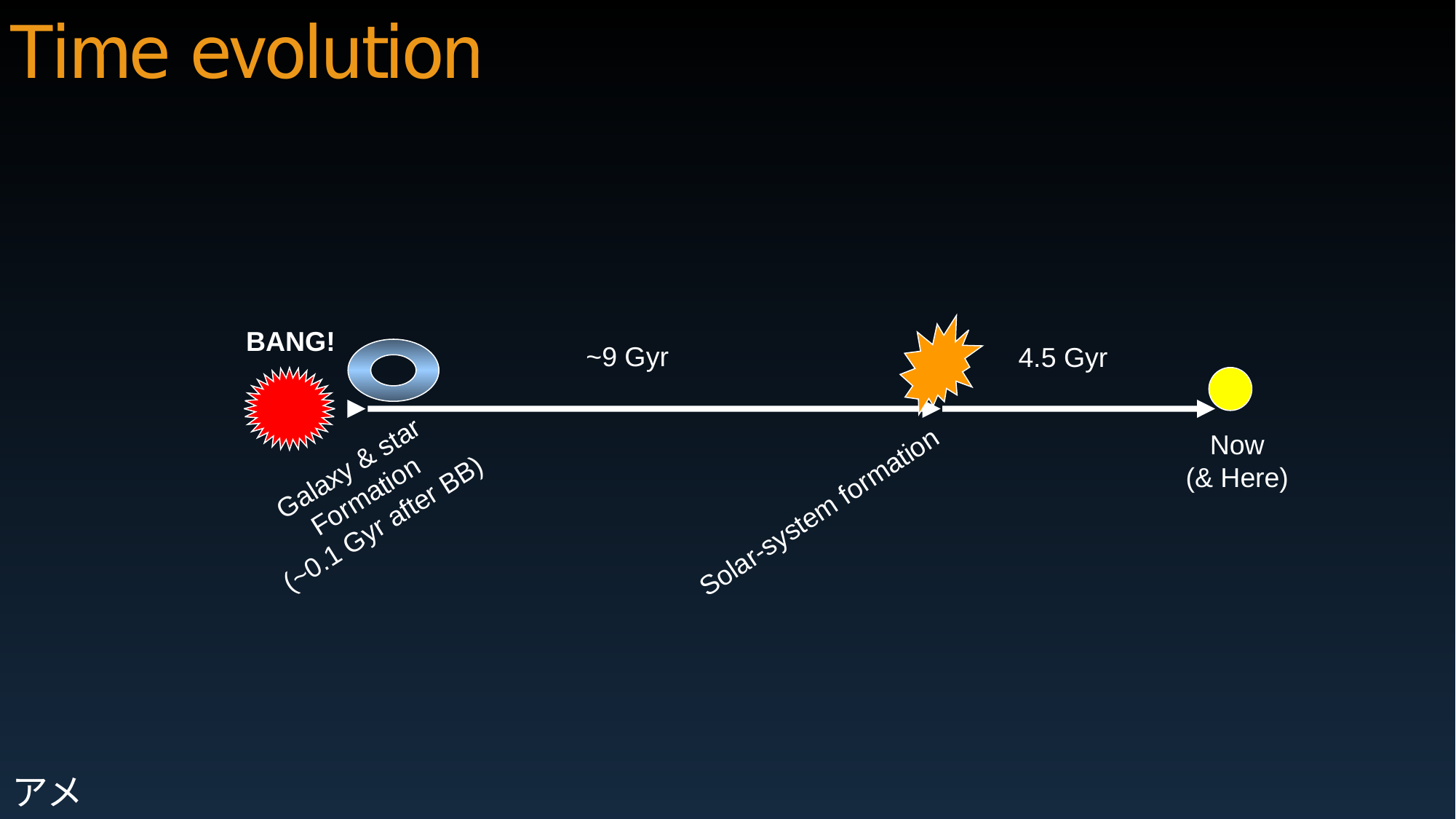

Time evolution

BANG!
~9 Gyr
4.5 Gyr

Now
(& Here)
Galaxy & star
Formation
(~0.1 Gyr after BB)
Solar-system formation
アメ